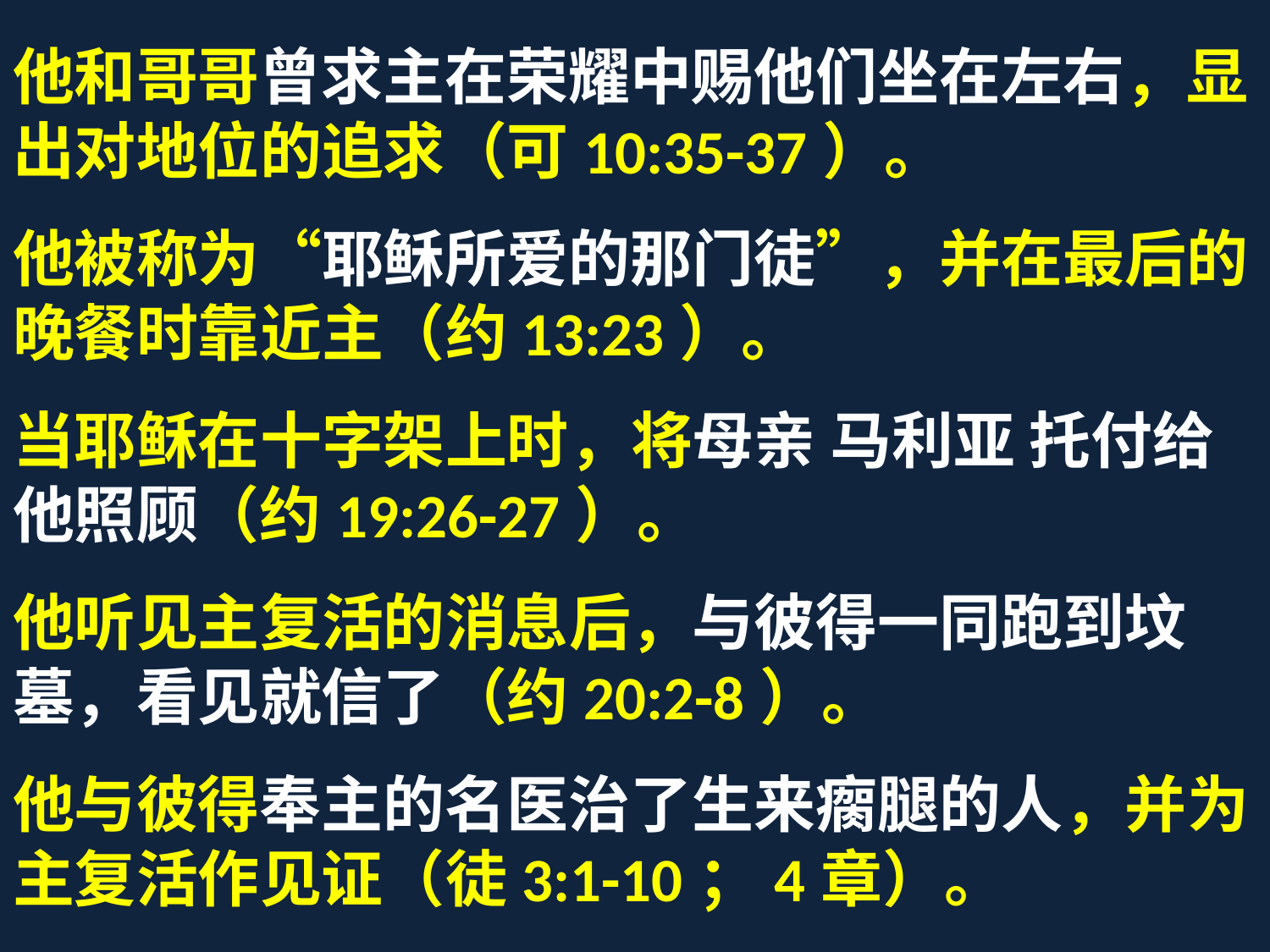

他和哥哥曾求主在荣耀中赐他们坐在左右，显出对地位的追求（可10:35-37）。

他被称为“耶稣所爱的那门徒”，并在最后的晚餐时靠近主（约13:23）。

当耶稣在十字架上时，将母亲 马利亚 托付给他照顾（约19:26-27）。

他听见主复活的消息后，与彼得一同跑到坟墓，看见就信了（约20:2-8）。

他与彼得奉主的名医治了生来瘸腿的人，并为主复活作见证（徒3:1-10；4章）。